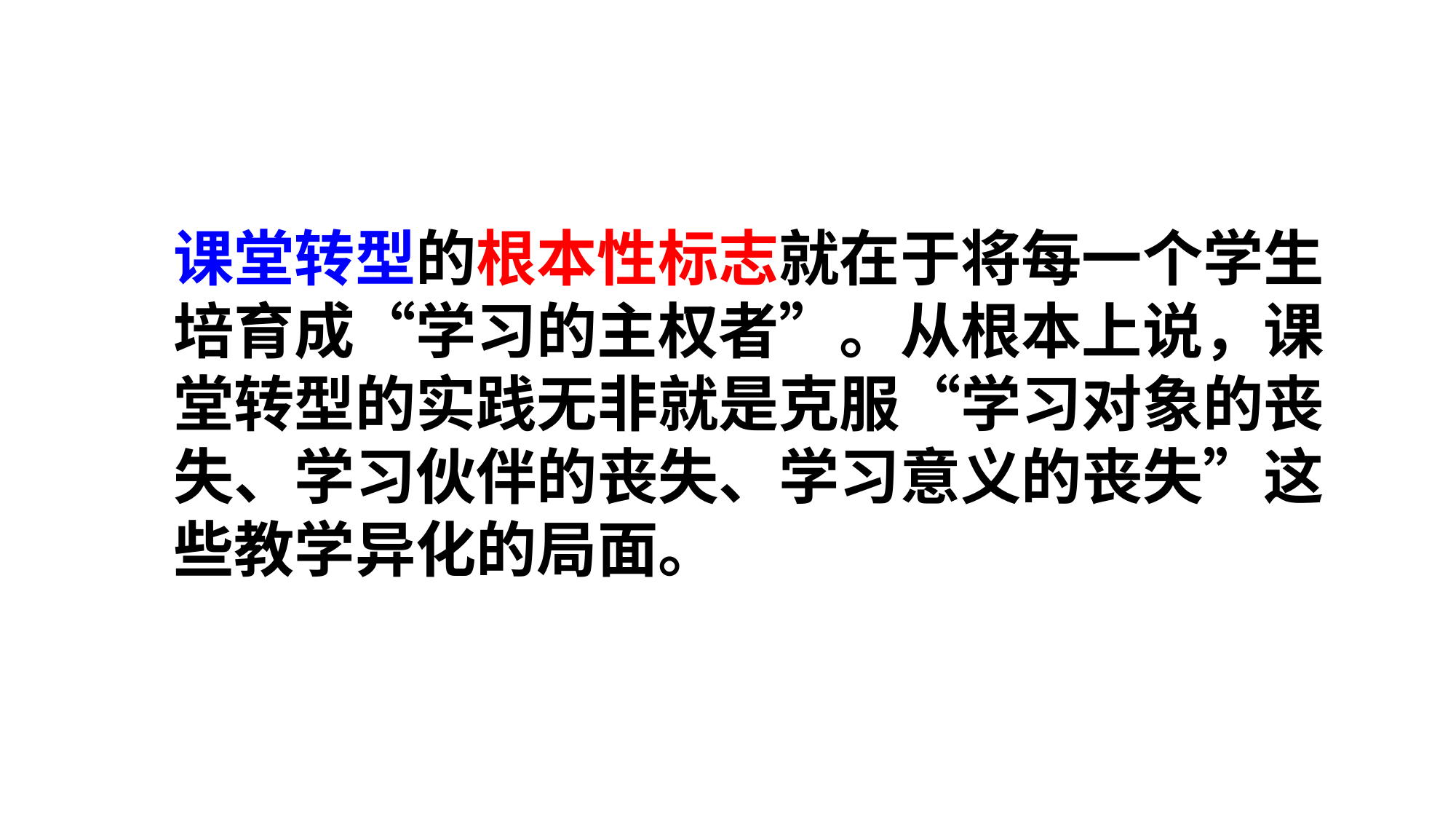

课堂转型的根本性标志就在于将每一个学生培育成“学习的主权者”。从根本上说，课堂转型的实践无非就是克服“学习对象的丧失、学习伙伴的丧失、学习意义的丧失”这些教学异化的局面。